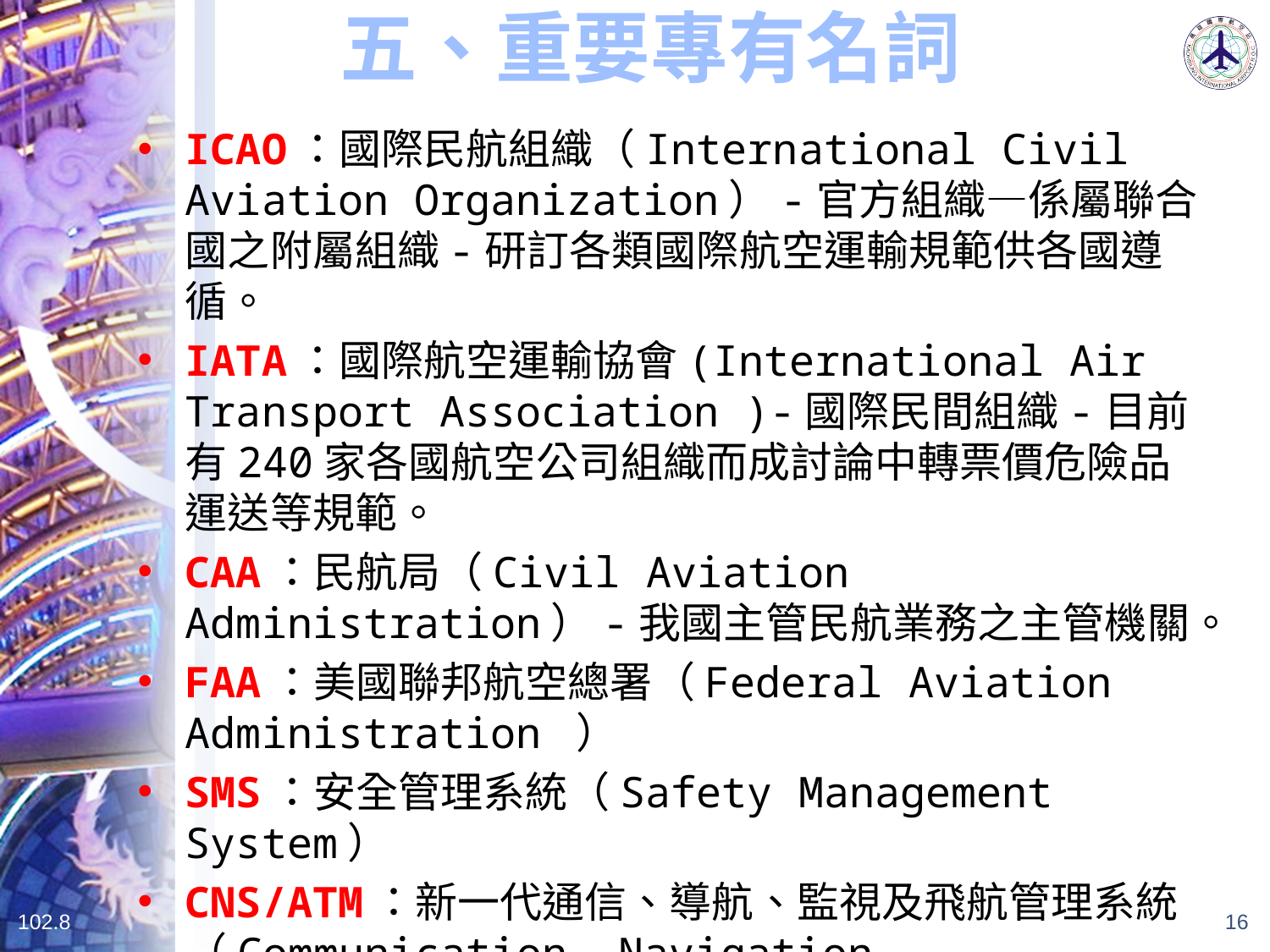

# 五、重要專有名詞
ICAO：國際民航組織（International Civil Aviation Organization）-官方組織—係屬聯合國之附屬組織-研訂各類國際航空運輸規範供各國遵循。
IATA：國際航空運輸協會(International Air Transport Association )-國際民間組織-目前有240家各國航空公司組織而成討論中轉票價危險品運送等規範。
CAA：民航局（Civil Aviation Administration）-我國主管民航業務之主管機關。
FAA：美國聯邦航空總署（Federal Aviation Administration ）
SMS：安全管理系統（Safety Management System）
CNS/ATM：新一代通信、導航、監視及飛航管理系統（Communication, Navigation, Surveillance, Air Traffic Management, ATM）
102.8
16